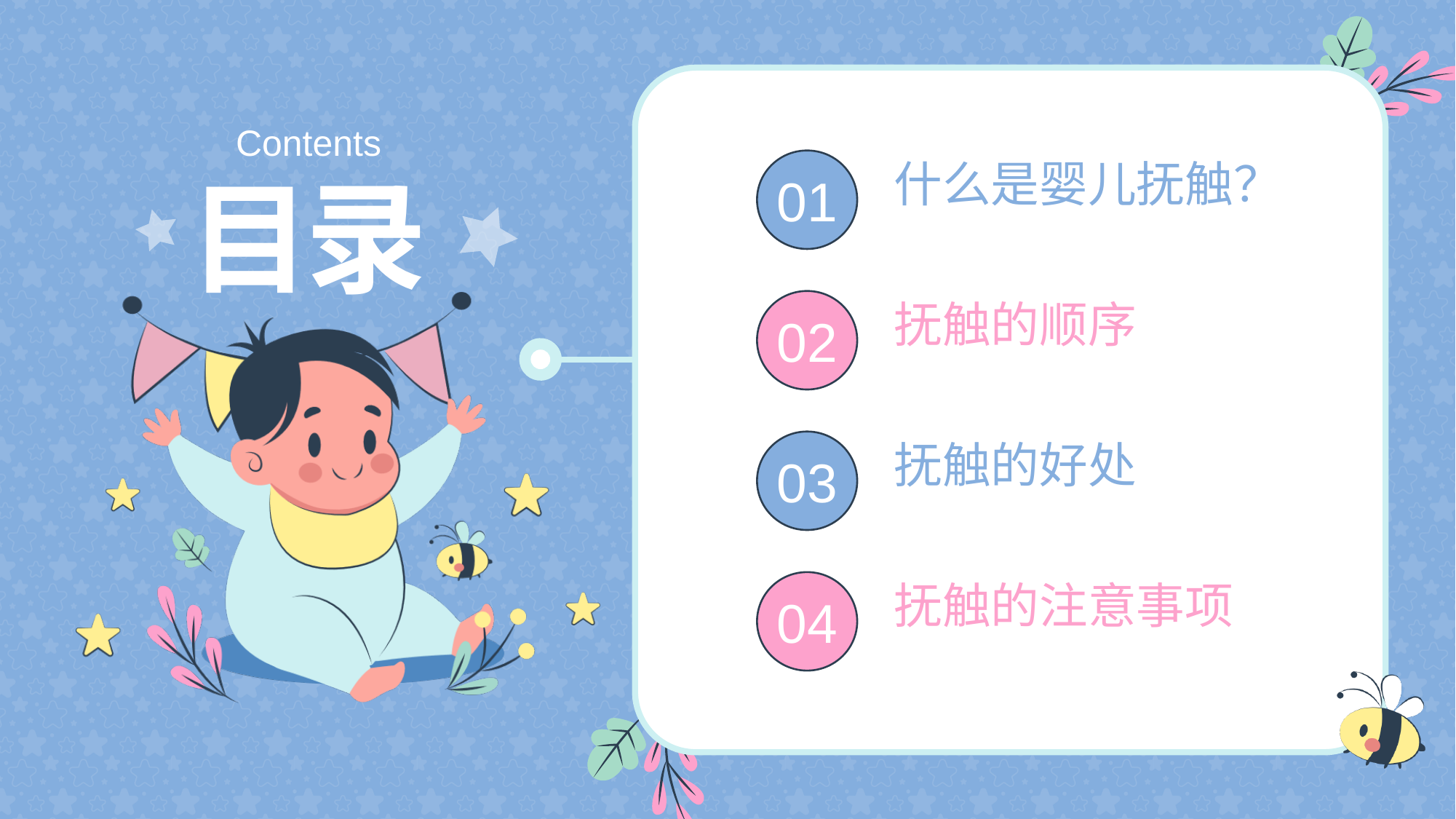

Contents
目录

什么是婴儿抚触？
01

抚触的顺序
02

抚触的好处
03

抚触的注意事项
04